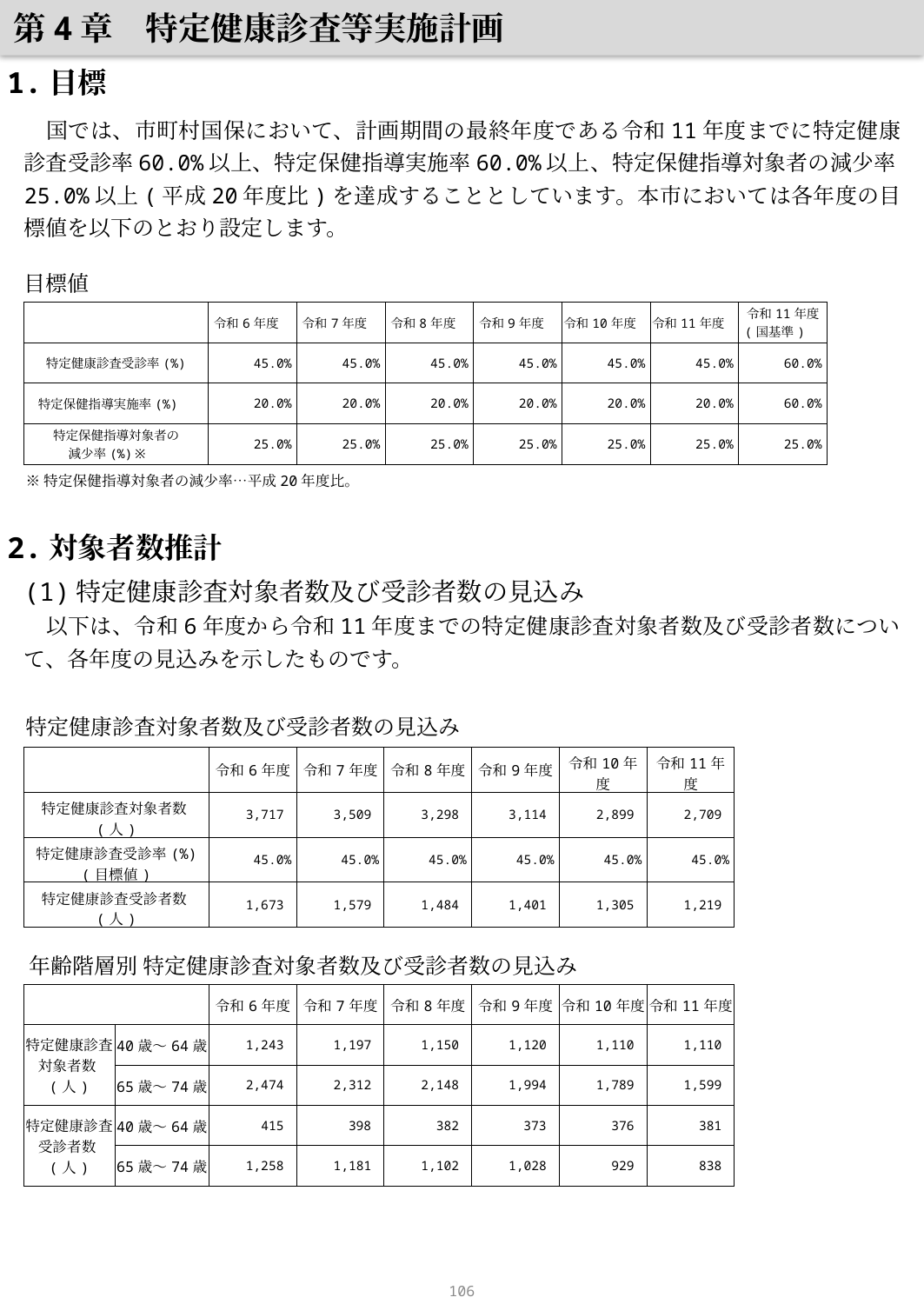

第4章　特定健康診査等実施計画
1.目標
　国では、市町村国保において、計画期間の最終年度である令和11年度までに特定健康診査受診率60.0%以上、特定保健指導実施率60.0%以上、特定保健指導対象者の減少率25.0%以上(平成20年度比)を達成することとしています。本市においては各年度の目標値を以下のとおり設定します。
目標値
|  | 令和6年度 | 令和7年度 | 令和8年度 | 令和9年度 | 令和10年度 | 令和11年度 | 令和11年度 (国基準) |
| --- | --- | --- | --- | --- | --- | --- | --- |
| 特定健康診査受診率(%) | 45.0% | 45.0% | 45.0% | 45.0% | 45.0% | 45.0% | 60.0% |
| 特定保健指導実施率(%) | 20.0% | 20.0% | 20.0% | 20.0% | 20.0% | 20.0% | 60.0% |
| 特定保健指導対象者の 減少率(%)※ | 25.0% | 25.0% | 25.0% | 25.0% | 25.0% | 25.0% | 25.0% |
※特定保健指導対象者の減少率…平成20年度比。
2.対象者数推計
(1)特定健康診査対象者数及び受診者数の見込み
　以下は、令和6年度から令和11年度までの特定健康診査対象者数及び受診者数について、各年度の見込みを示したものです。
特定健康診査対象者数及び受診者数の見込み
|  |  | 令和6年度 | 令和7年度 | 令和8年度 | 令和9年度 | 令和10年度 | 令和11年度 |
| --- | --- | --- | --- | --- | --- | --- | --- |
| 特定健康診査対象者数(人) |  | 3,717 | 3,509 | 3,298 | 3,114 | 2,899 | 2,709 |
| 特定健康診査受診率(%) (目標値) |  | 45.0% | 45.0% | 45.0% | 45.0% | 45.0% | 45.0% |
| 特定健康診査受診者数(人) |  | 1,673 | 1,579 | 1,484 | 1,401 | 1,305 | 1,219 |
年齢階層別 特定健康診査対象者数及び受診者数の見込み
|  |  | 令和6年度 | 令和7年度 | 令和8年度 | 令和9年度 | 令和10年度 | 令和11年度 |
| --- | --- | --- | --- | --- | --- | --- | --- |
| 特定健康診査 対象者数(人) | 40歳～64歳 | 1,243 | 1,197 | 1,150 | 1,120 | 1,110 | 1,110 |
|  | 65歳～74歳 | 2,474 | 2,312 | 2,148 | 1,994 | 1,789 | 1,599 |
| 特定健康診査 受診者数(人) | 40歳～64歳 | 415 | 398 | 382 | 373 | 376 | 381 |
|  | 65歳～74歳 | 1,258 | 1,181 | 1,102 | 1,028 | 929 | 838 |
106